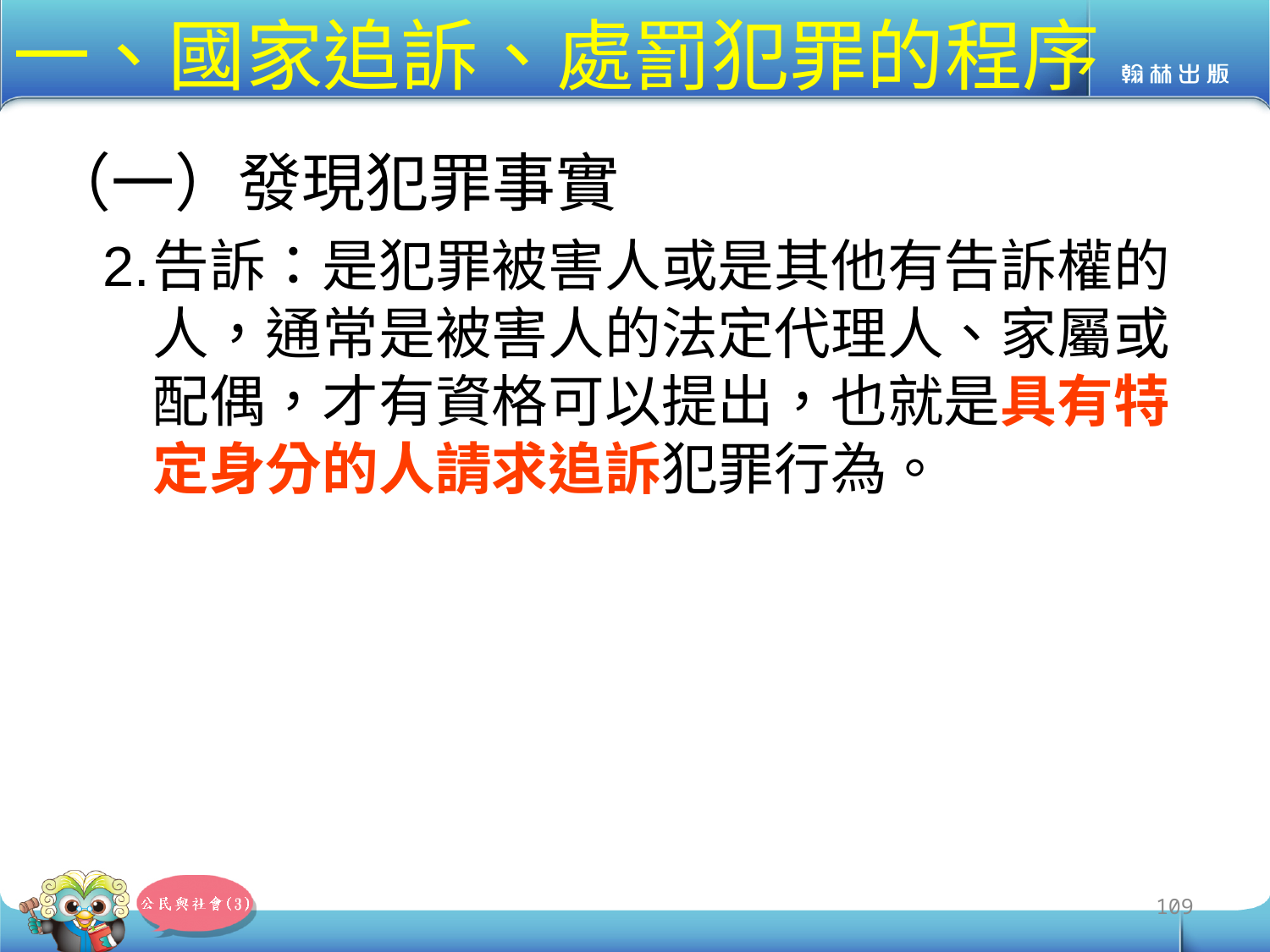

# 一、國家追訴、處罰犯罪的程序
（一）發現犯罪事實
告訴：是犯罪被害人或是其他有告訴權的人，通常是被害人的法定代理人、家屬或配偶，才有資格可以提出，也就是具有特定身分的人請求追訴犯罪行為。
109